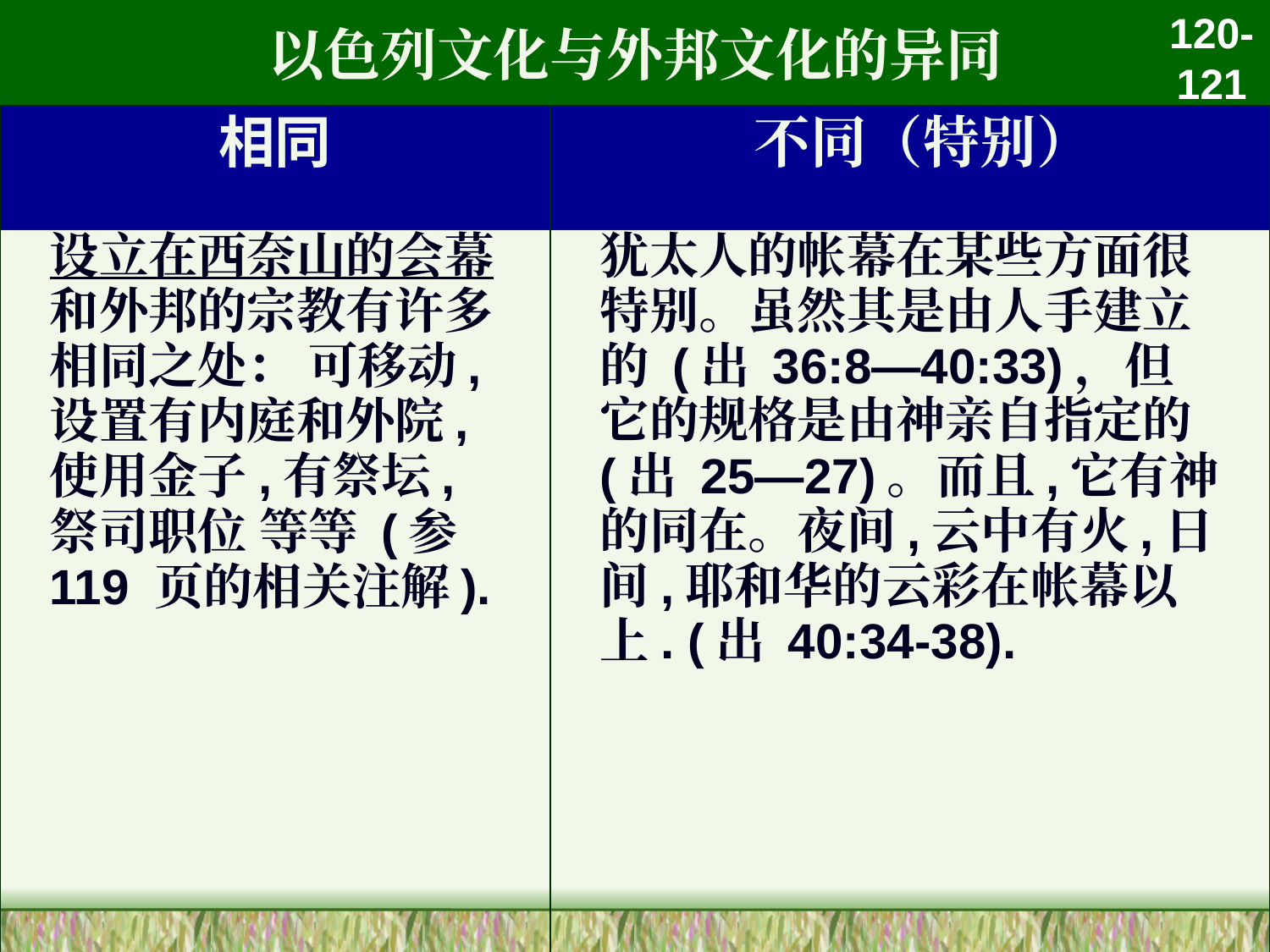

# 以色列文化与外邦文化的异同
120-121
| 相同 | 不同（特别） |
| --- | --- |
| 设立在西奈山的会幕和外邦的宗教有许多相同之处： 可移动, 设置有内庭和外院, 使用金子,有祭坛, 祭司职位 等等 (参 119 页的相关注解). | 犹太人的帐幕在某些方面很特别。虽然其是由人手建立的 (出 36:8—40:33)，但它的规格是由神亲自指定的 (出 25—27)。而且,它有神的同在。夜间,云中有火,日间,耶和华的云彩在帐幕以上. (出 40:34-38). |